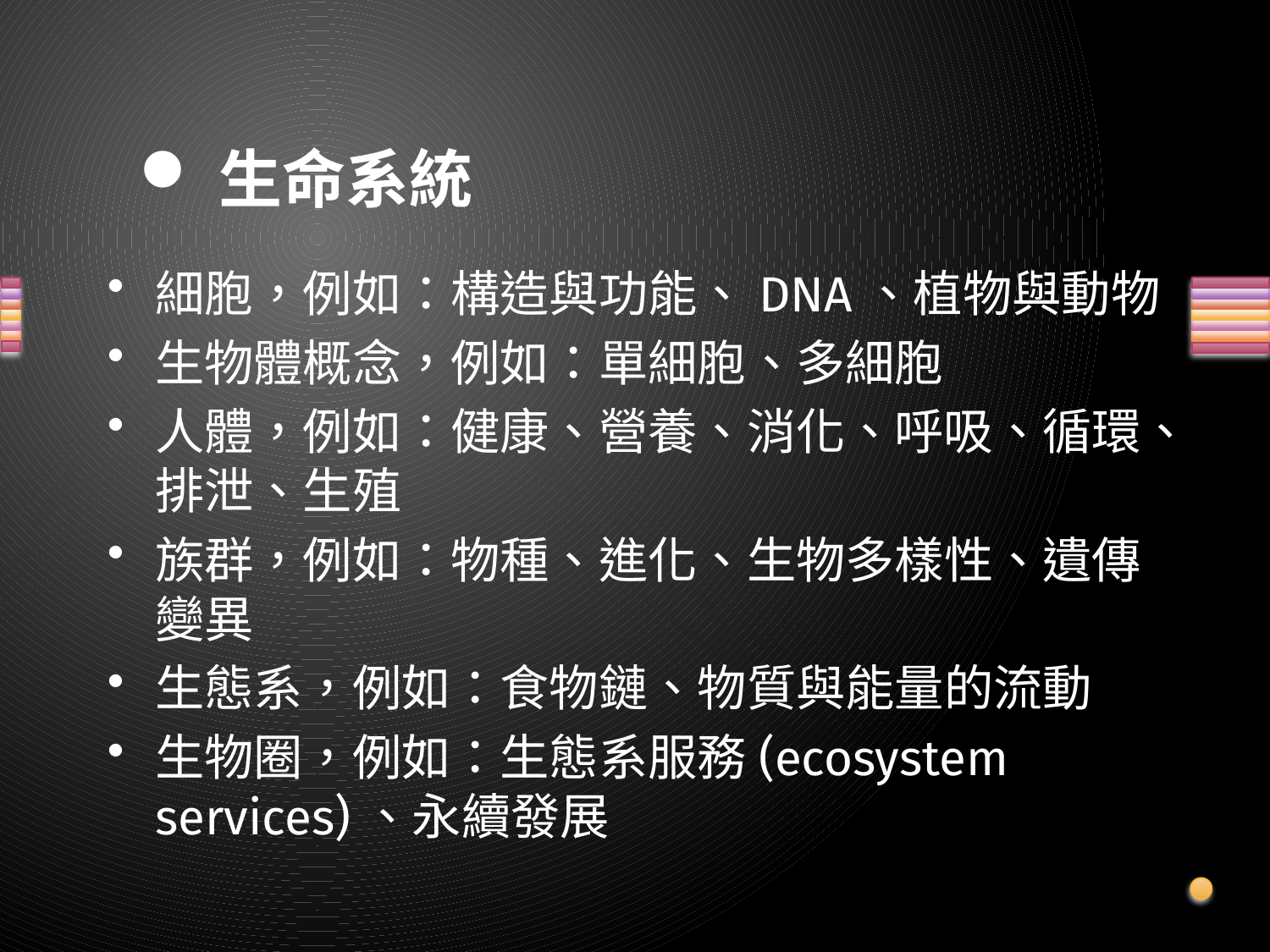

# 生命系統
細胞，例如：構造與功能、DNA、植物與動物
生物體概念，例如：單細胞、多細胞
人體，例如：健康、營養、消化、呼吸、循環、排泄、生殖
族群，例如：物種、進化、生物多樣性、遺傳變異
生態系，例如：食物鏈、物質與能量的流動
生物圈，例如：生態系服務(ecosystem services)、永續發展